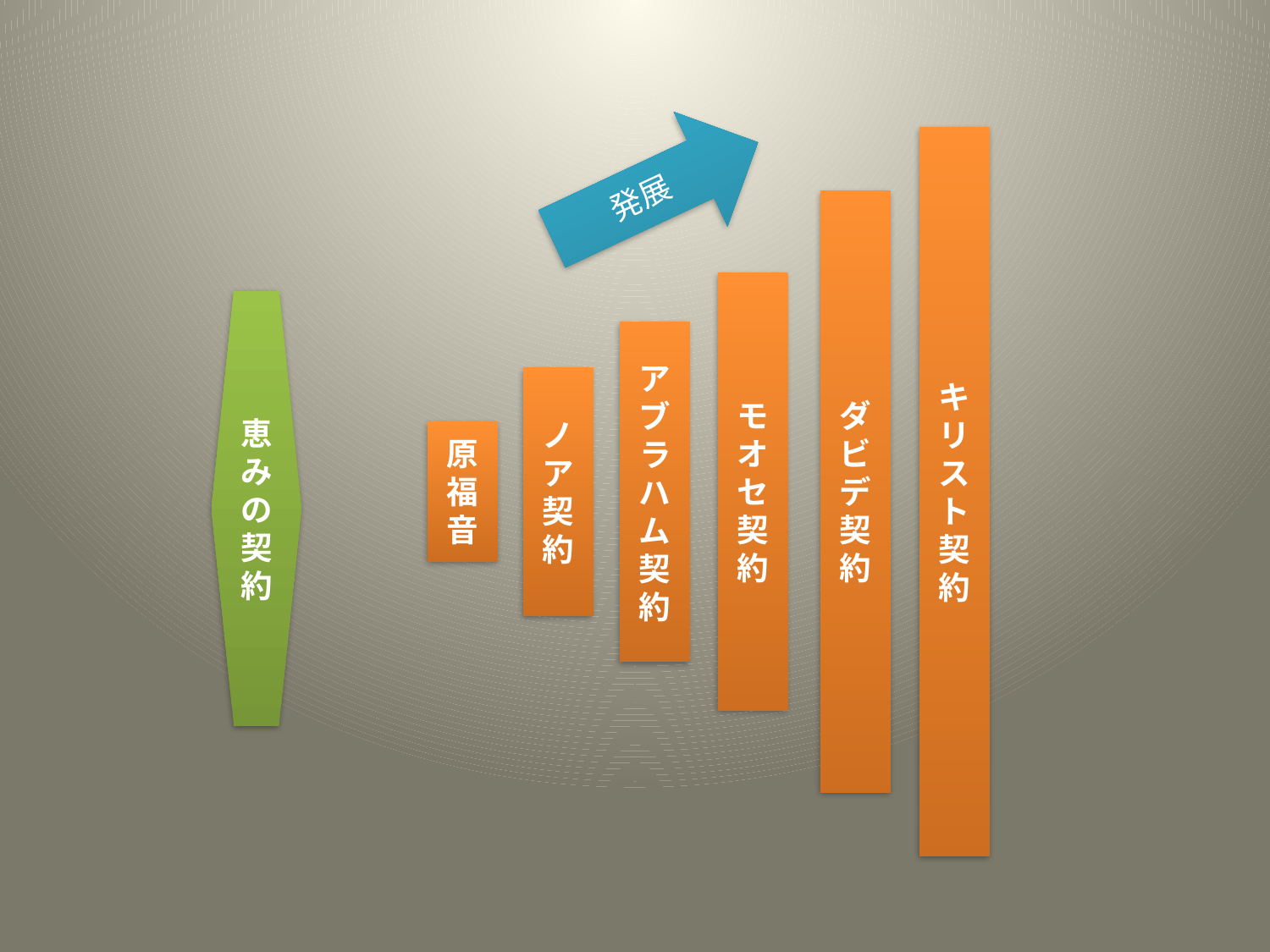

発展
キリスト契約
ダビデ契約
モオセ契約
恵みの契約
アブラハム契約
ノア契約
原福音